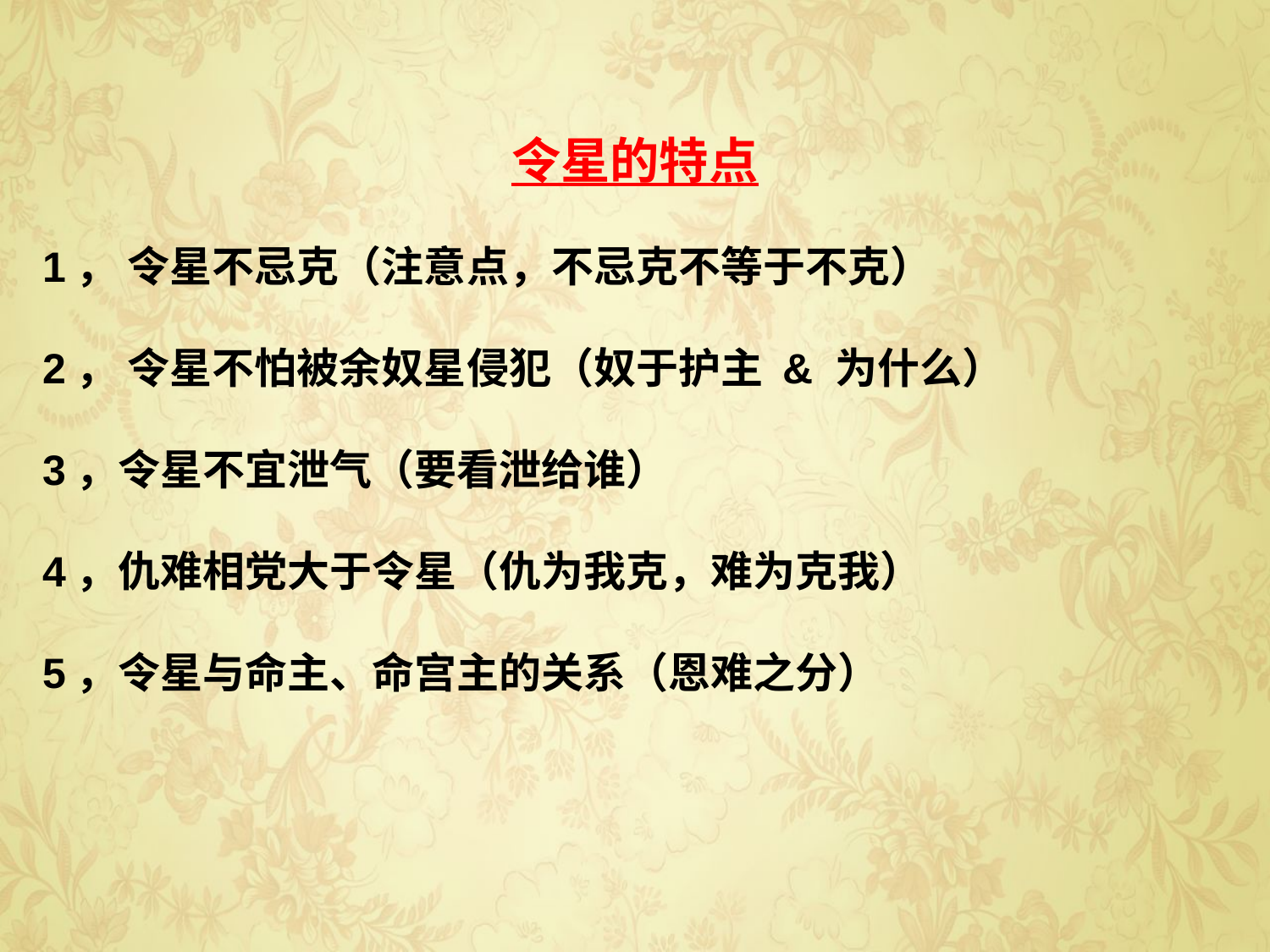

令星的特点

1， 令星不忌克（注意点，不忌克不等于不克）

2， 令星不怕被余奴星侵犯（奴于护主 & 为什么）

3，令星不宜泄气（要看泄给谁）

4，仇难相党大于令星（仇为我克，难为克我）

5，令星与命主、命宫主的关系（恩难之分）